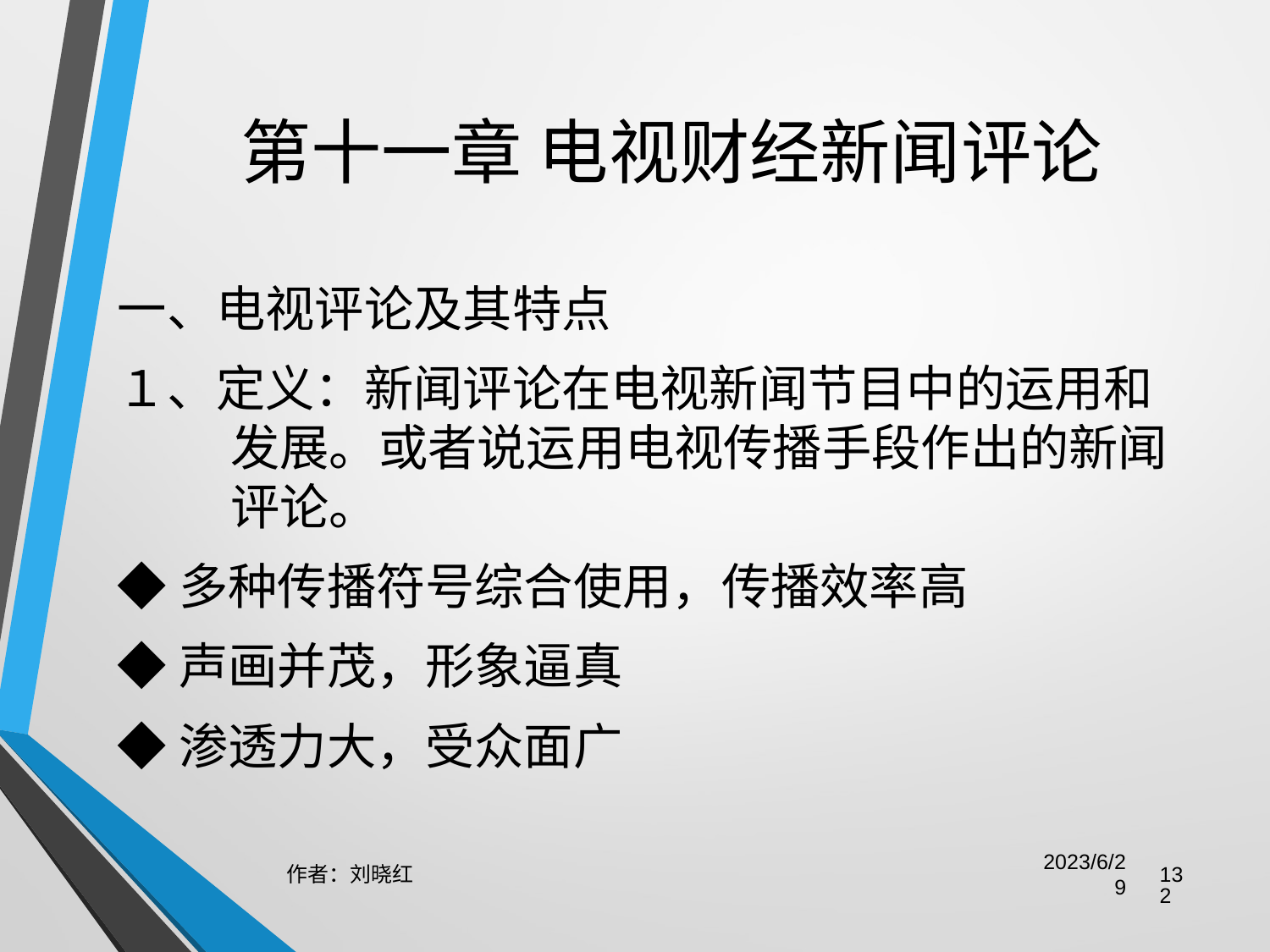

# 第十一章 电视财经新闻评论
一、电视评论及其特点
１、定义：新闻评论在电视新闻节目中的运用和发展。或者说运用电视传播手段作出的新闻评论。
◆多种传播符号综合使用，传播效率高
◆声画并茂，形象逼真
◆渗透力大，受众面广
作者：刘晓红
2023/6/29
132